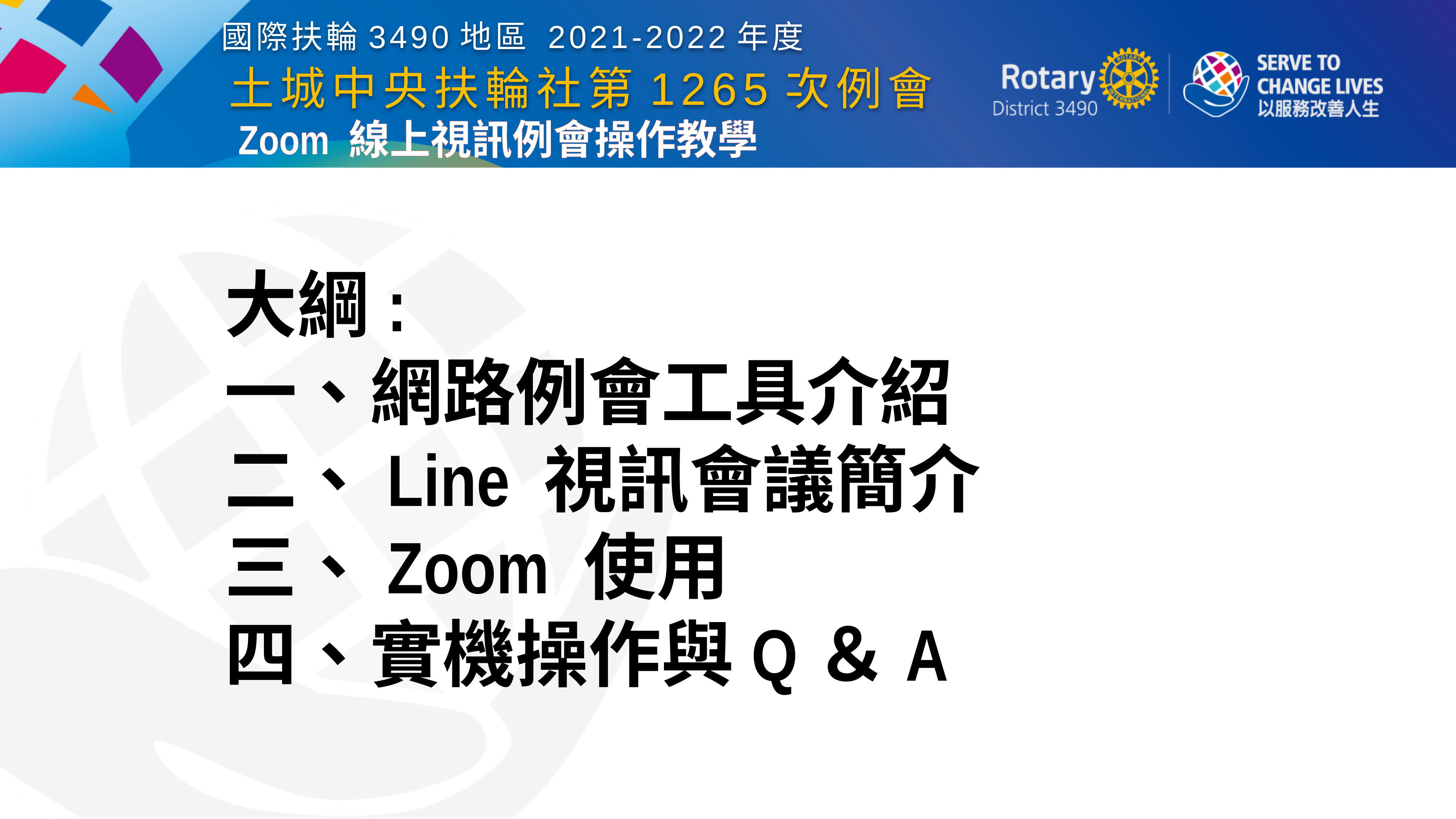

國際扶輪3490地區 2021-2022年度
土城中央扶輪社第1265次例會
Zoom 線上視訊例會操作教學
大綱:
一、網路例會工具介紹
二、Line 視訊會議簡介
三、Zoom 使用
四、實機操作與Q＆A